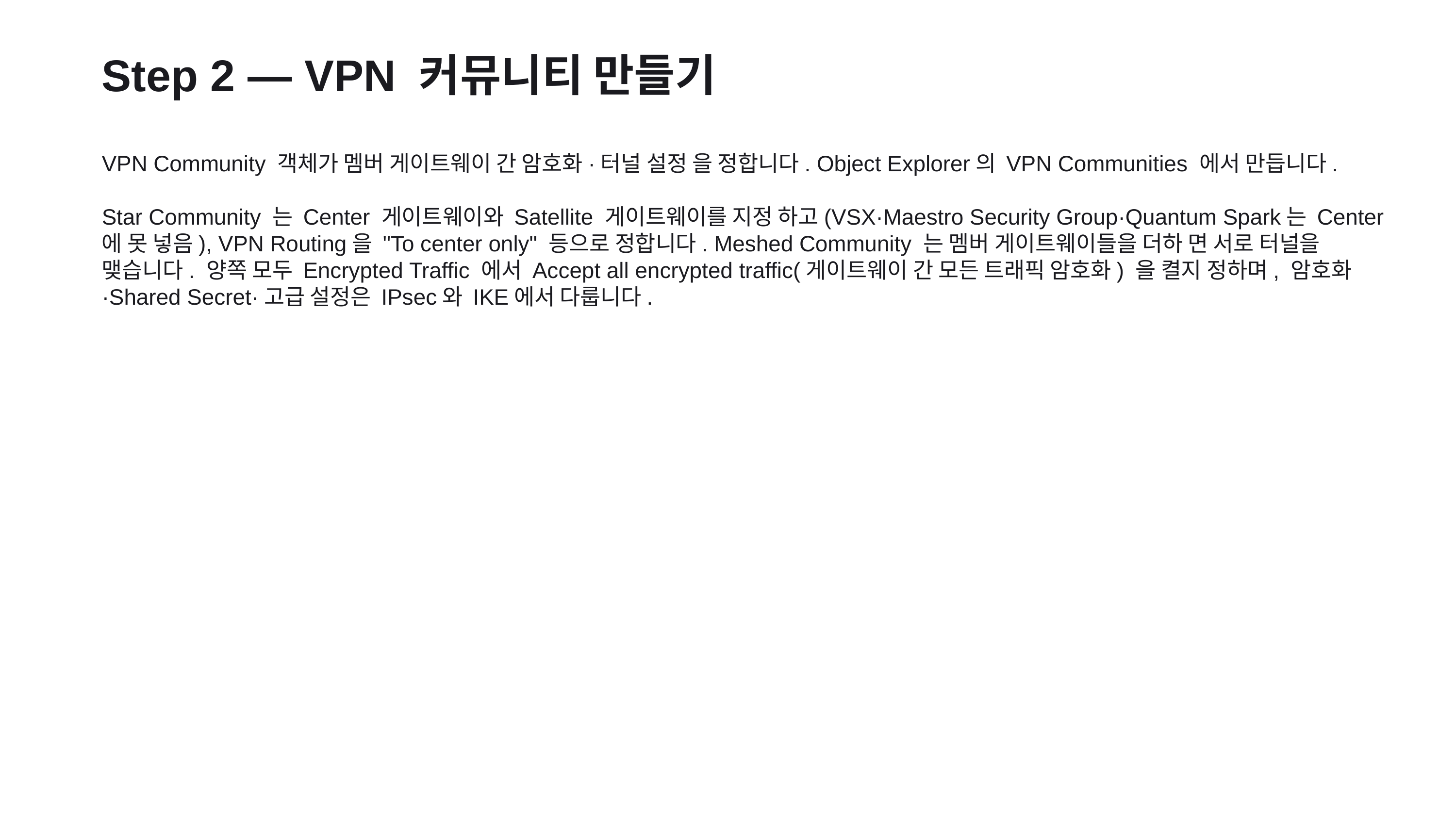

Step 2 — VPN 커뮤니티 만들기
VPN Community 객체가 멤버 게이트웨이 간 암호화·터널 설정 을 정합니다. Object Explorer의 VPN Communities 에서 만듭니다.

Star Community 는 Center 게이트웨이와 Satellite 게이트웨이를 지정 하고(VSX·Maestro Security Group·Quantum Spark는 Center에 못 넣음), VPN Routing을 "To center only" 등으로 정합니다. Meshed Community 는 멤버 게이트웨이들을 더하 면 서로 터널을 맺습니다. 양쪽 모두 Encrypted Traffic 에서 Accept all encrypted traffic(게이트웨이 간 모든 트래픽 암호화) 을 켤지 정하며, 암호화·Shared Secret·고급 설정은 IPsec와 IKE에서 다룹니다.